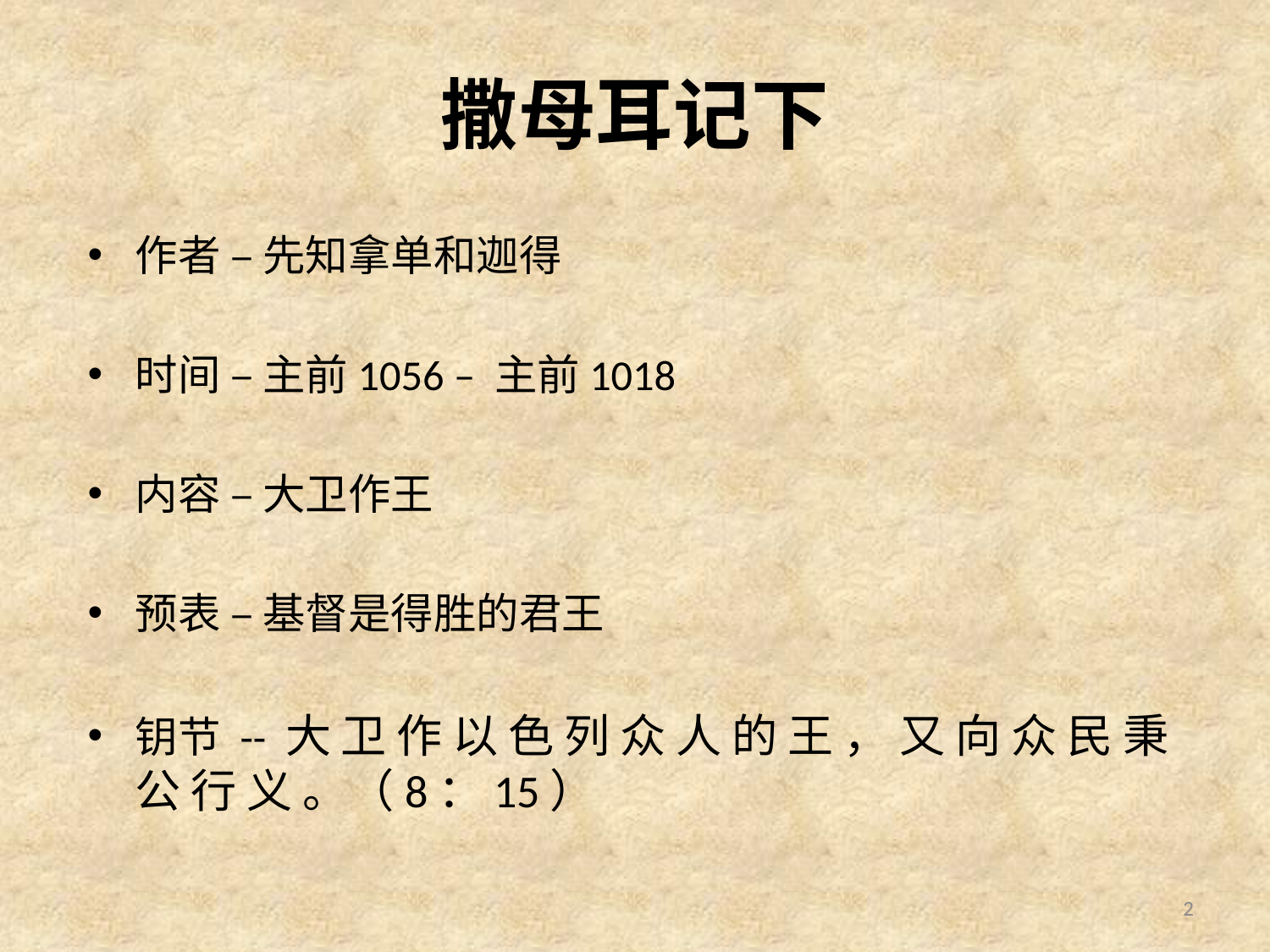

# 撒母耳记下

作者 – 先知拿单和迦得

时间 – 主前1056 – 主前1018

内容 – 大卫作王

预表 – 基督是得胜的君王

钥节 -- 大 卫 作 以 色 列 众 人 的 王 ， 又 向 众 民 秉 公 行 义 。（8：15）
2